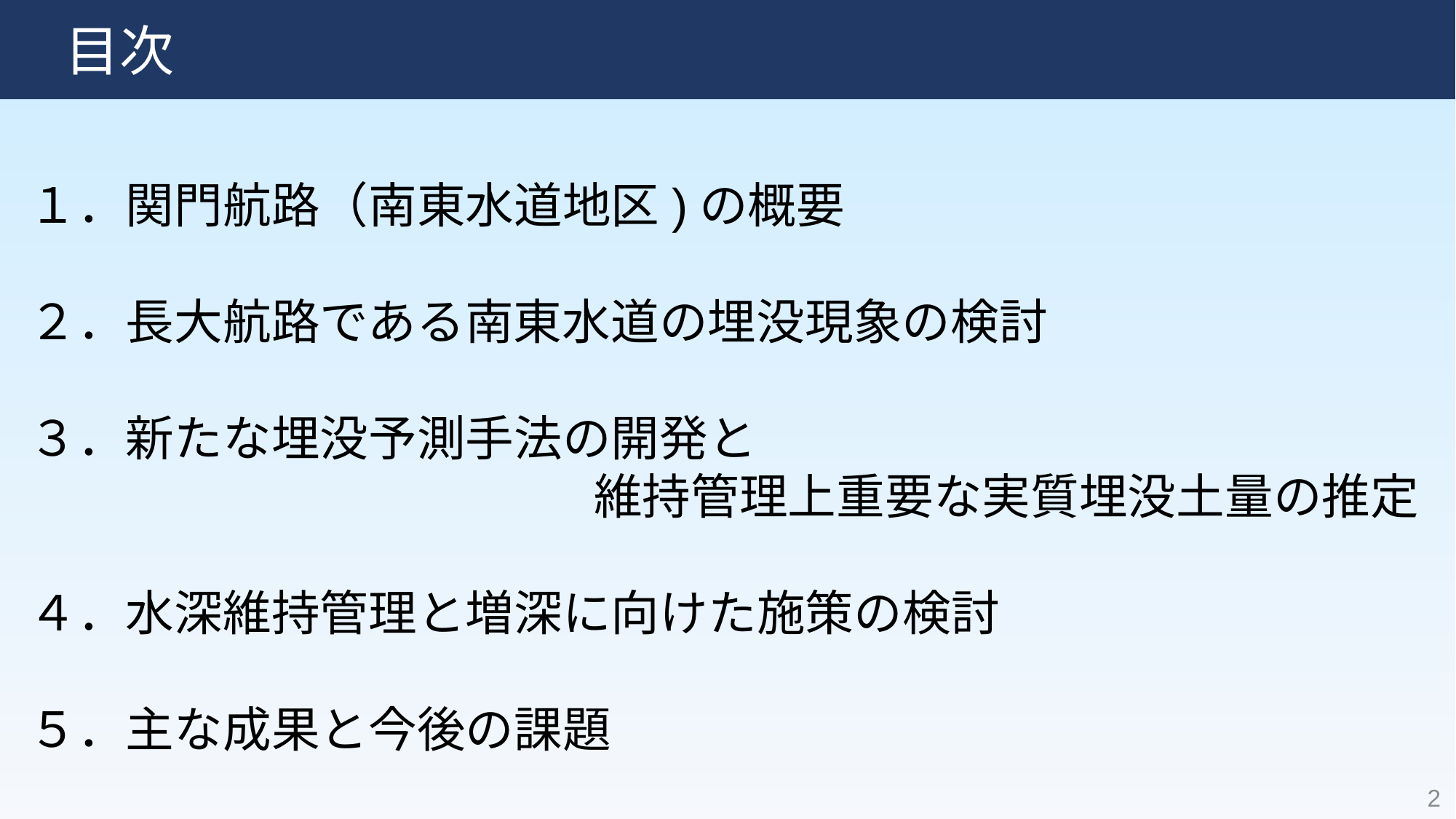

目次
１．関門航路（南東水道地区)の概要

２．長大航路である南東水道の埋没現象の検討

３．新たな埋没予測手法の開発と
維持管理上重要な実質埋没土量の推定

４．水深維持管理と増深に向けた施策の検討

５．主な成果と今後の課題
2